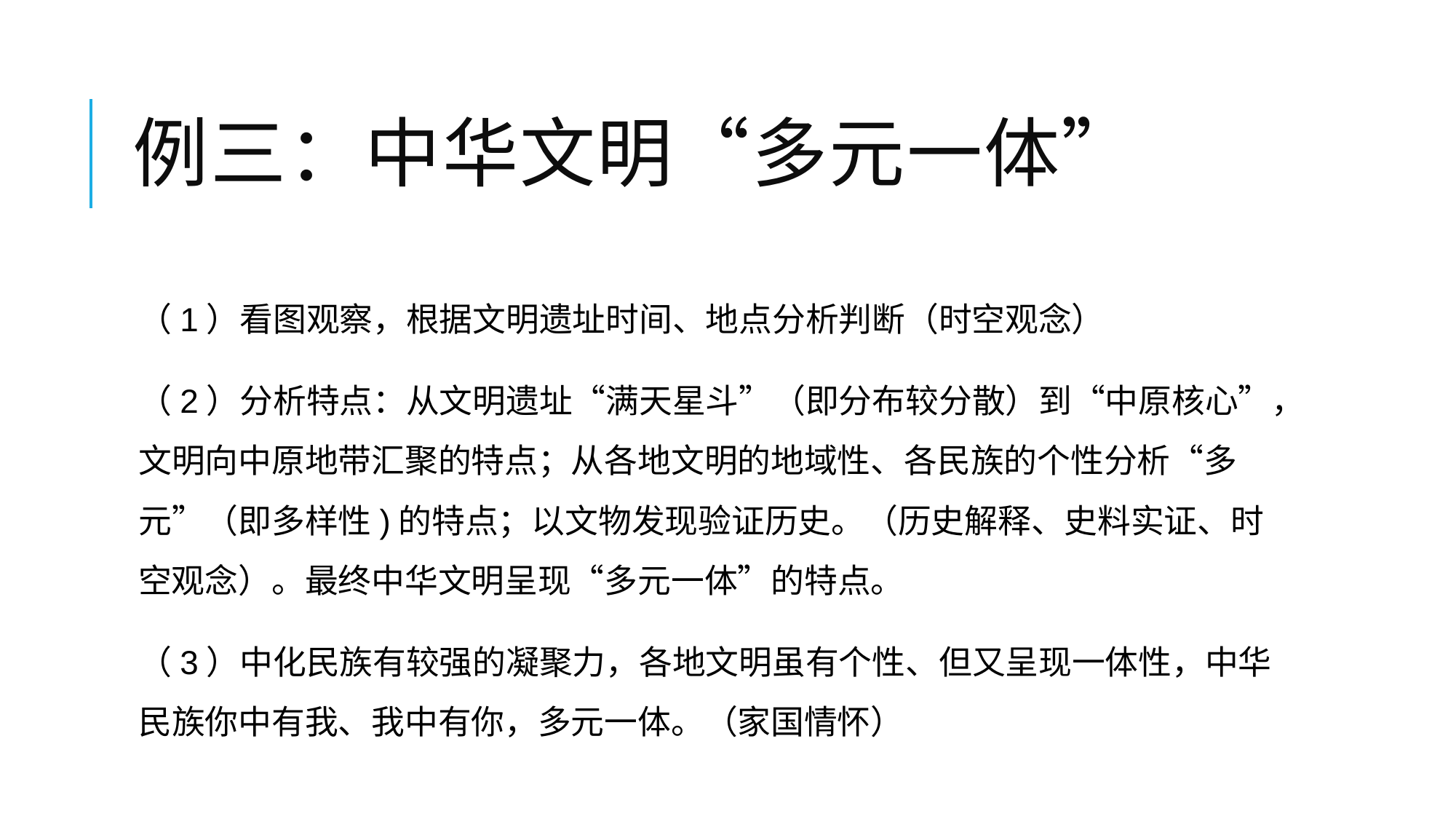

# 例三：中华文明“多元一体”
（1）看图观察，根据文明遗址时间、地点分析判断（时空观念）
（2）分析特点：从文明遗址“满天星斗”（即分布较分散）到“中原核心”，文明向中原地带汇聚的特点；从各地文明的地域性、各民族的个性分析“多元”（即多样性)的特点；以文物发现验证历史。（历史解释、史料实证、时空观念）。最终中华文明呈现“多元一体”的特点。
（3）中化民族有较强的凝聚力，各地文明虽有个性、但又呈现一体性，中华民族你中有我、我中有你，多元一体。（家国情怀）